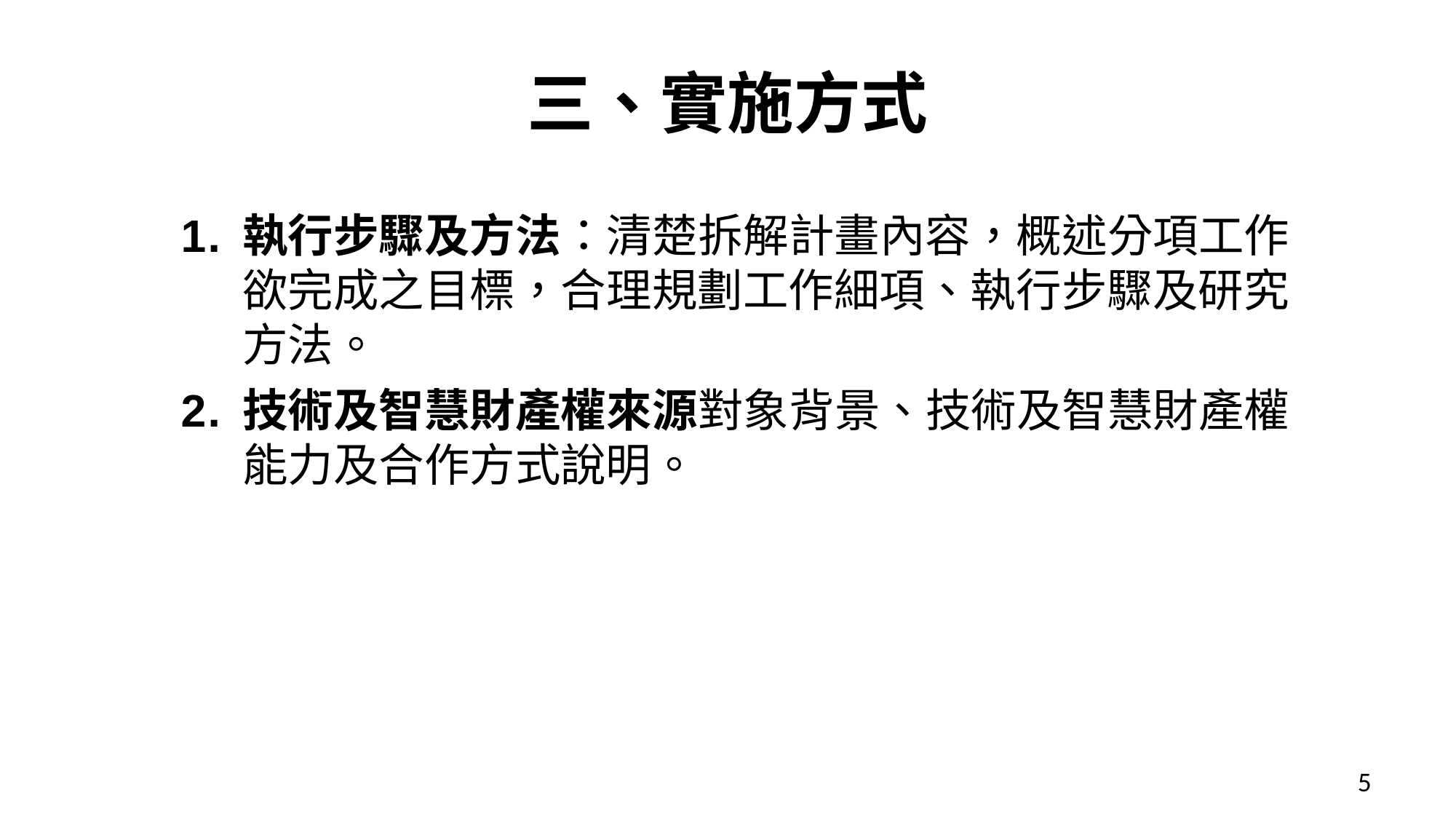

# 三、實施方式
執行步驟及方法：清楚拆解計畫內容，概述分項工作欲完成之目標，合理規劃工作細項、執行步驟及研究方法。
技術及智慧財產權來源對象背景、技術及智慧財產權能力及合作方式說明。
5